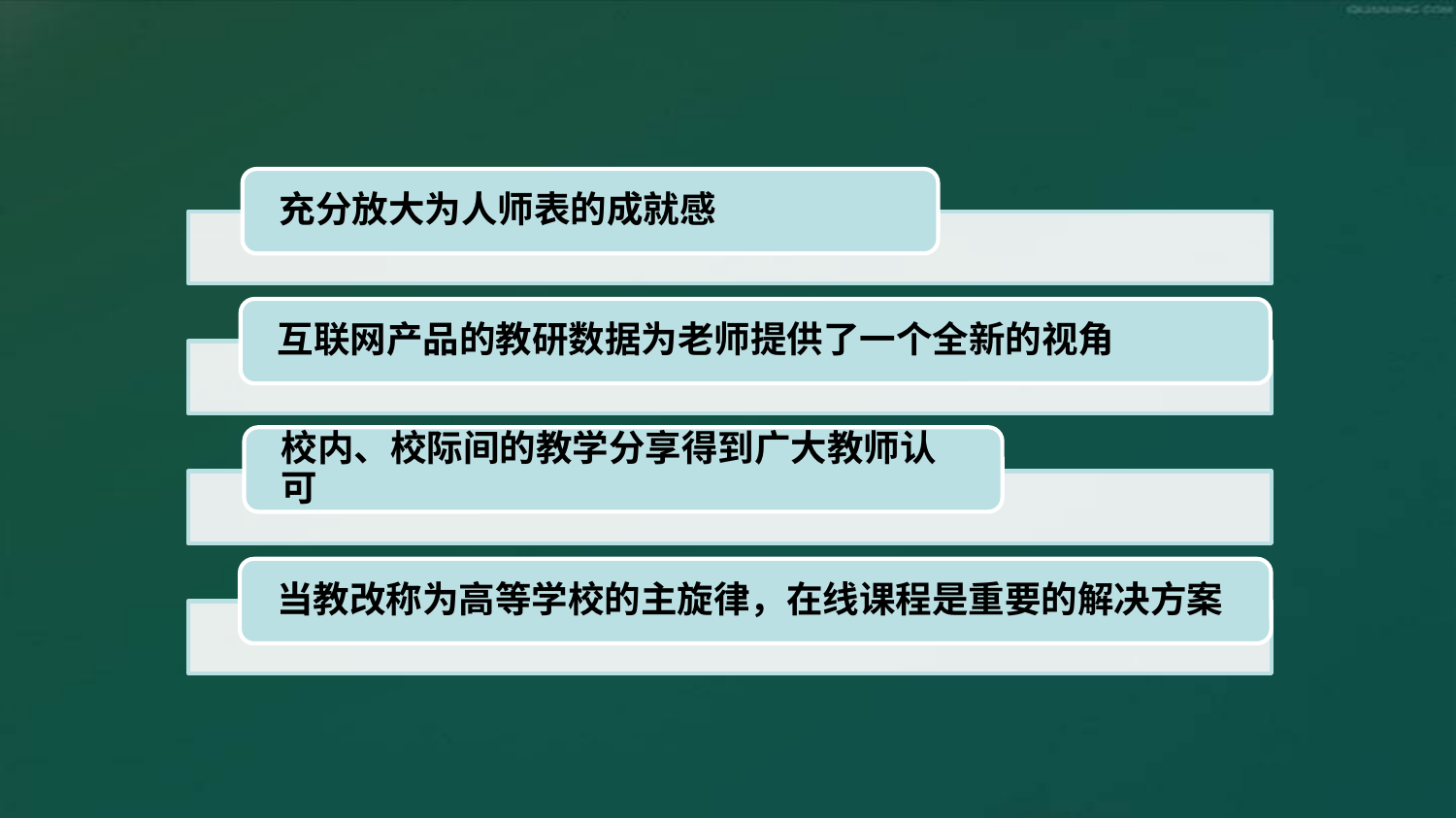

充分放大为人师表的成就感
互联网产品的教研数据为老师提供了一个全新的视角
校内、校际间的教学分享得到广大教师认可
当教改称为高等学校的主旋律，在线课程是重要的解决方案